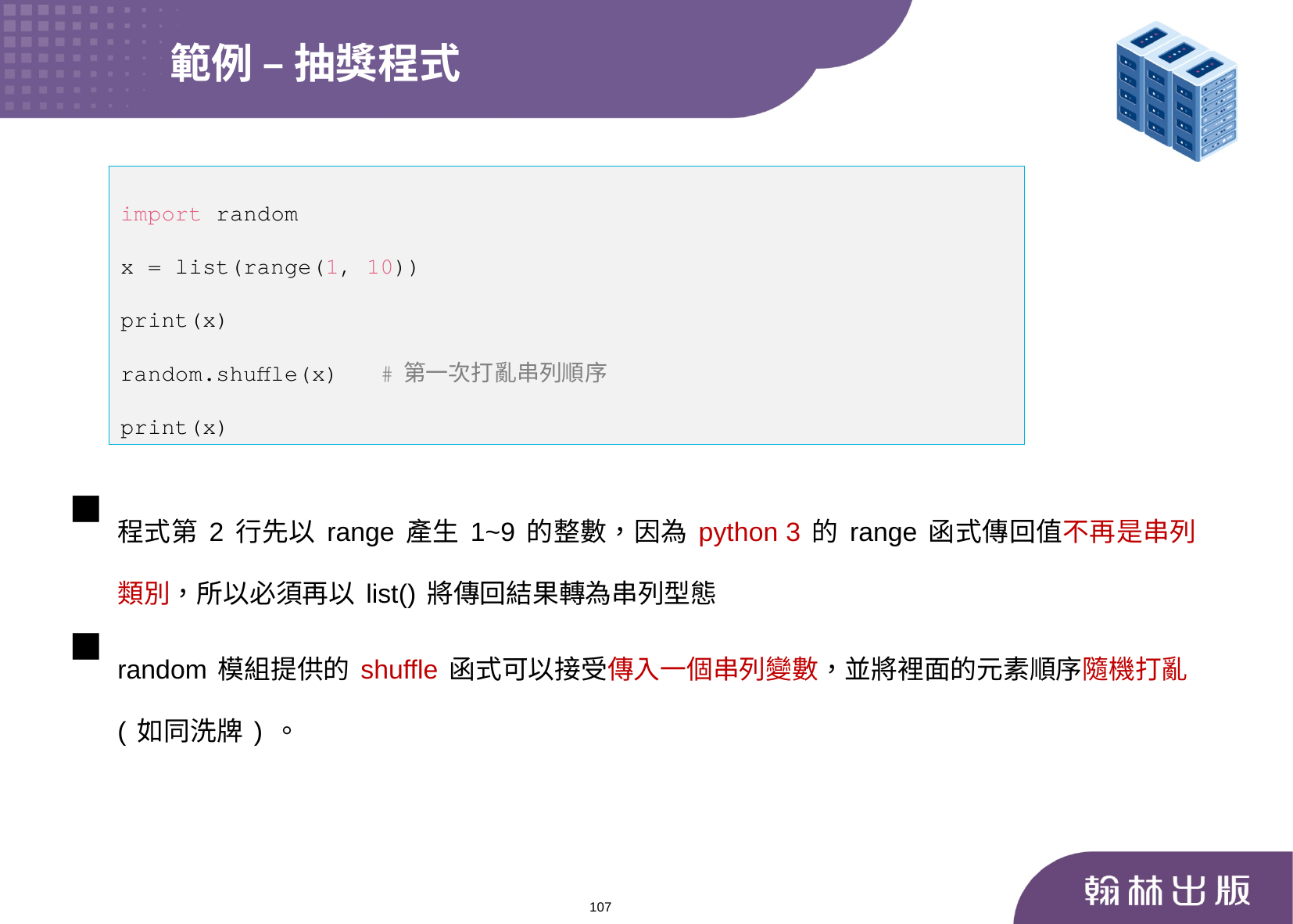

範例 – 抽獎程式
import random
x = list(range(1, 10))
print(x)
random.shuffle(x)   #第一次打亂串列順序
print(x)
程式第2行先以range產生1~9的整數，因為python 3的range函式傳回值不再是串列類別，所以必須再以list()將傳回結果轉為串列型態
random模組提供的shuffle函式可以接受傳入一個串列變數，並將裡面的元素順序隨機打亂(如同洗牌)。
107